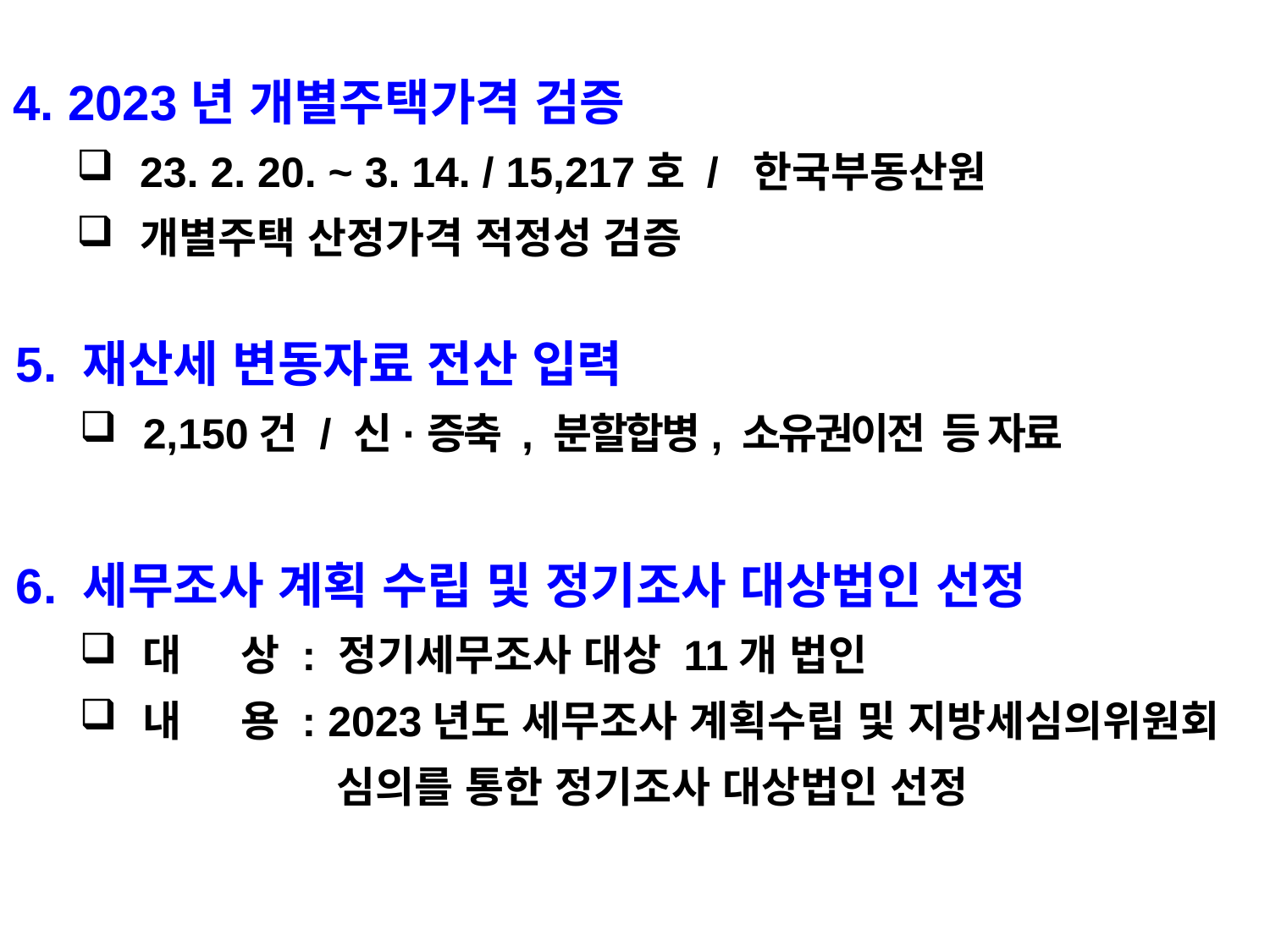

4. 2023년 개별주택가격 검증
23. 2. 20. ~ 3. 14. / 15,217호 /  한국부동산원
개별주택 산정가격 적정성 검증

5. 재산세 변동자료 전산 입력
2,150건 / 신·증축 , 분할합병, 소유권이전  등 자료
6. 세무조사 계획 수립 및 정기조사 대상법인 선정
대     상 : 정기세무조사 대상 11개 법인
내     용 : 2023년도 세무조사 계획수립 및 지방세심의위원회
 심의를 통한 정기조사 대상법인 선정